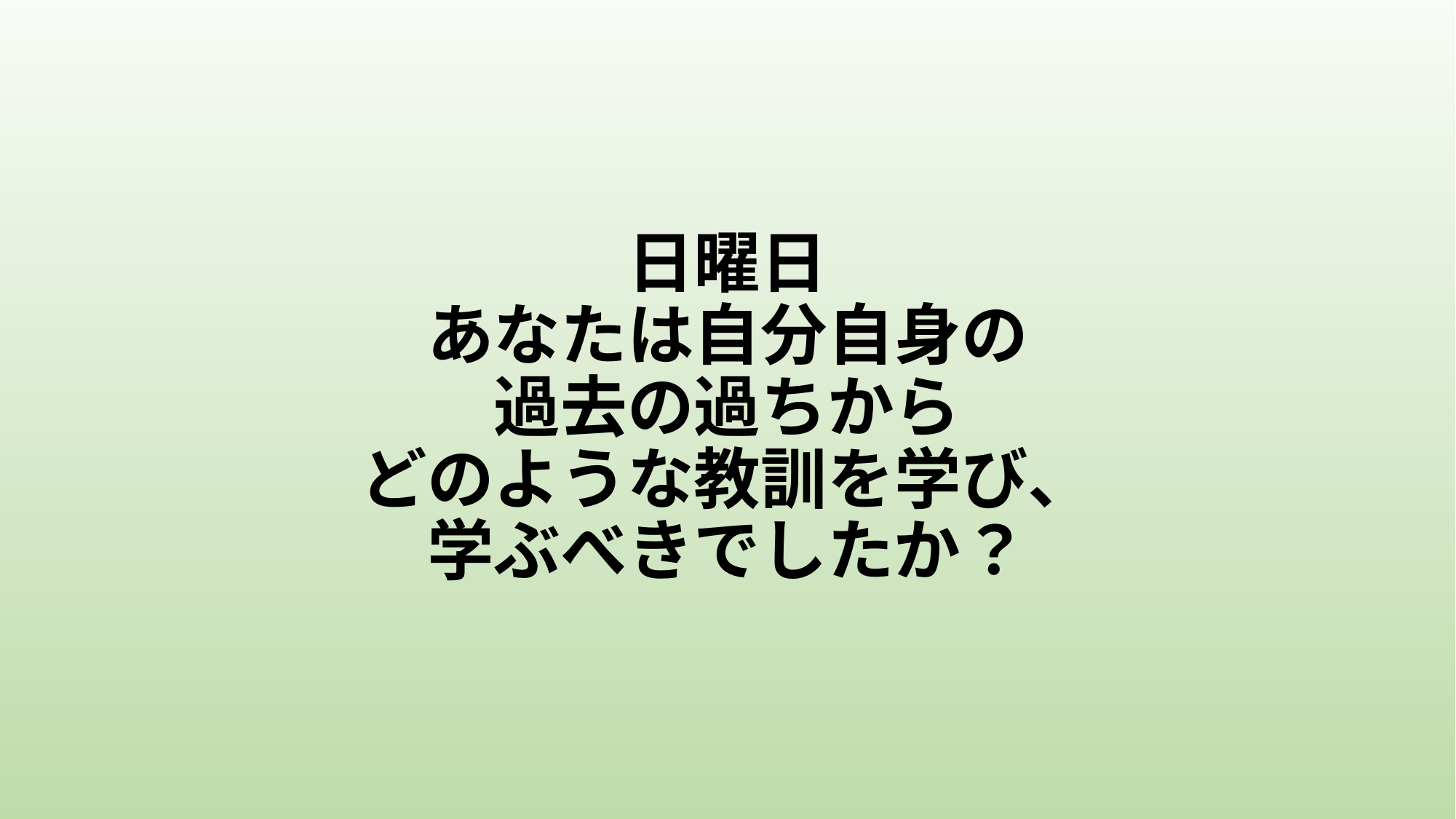

# 日曜日 あなたは自分自身の 過去の過ちから どのような教訓を学び、 学ぶべきでしたか？